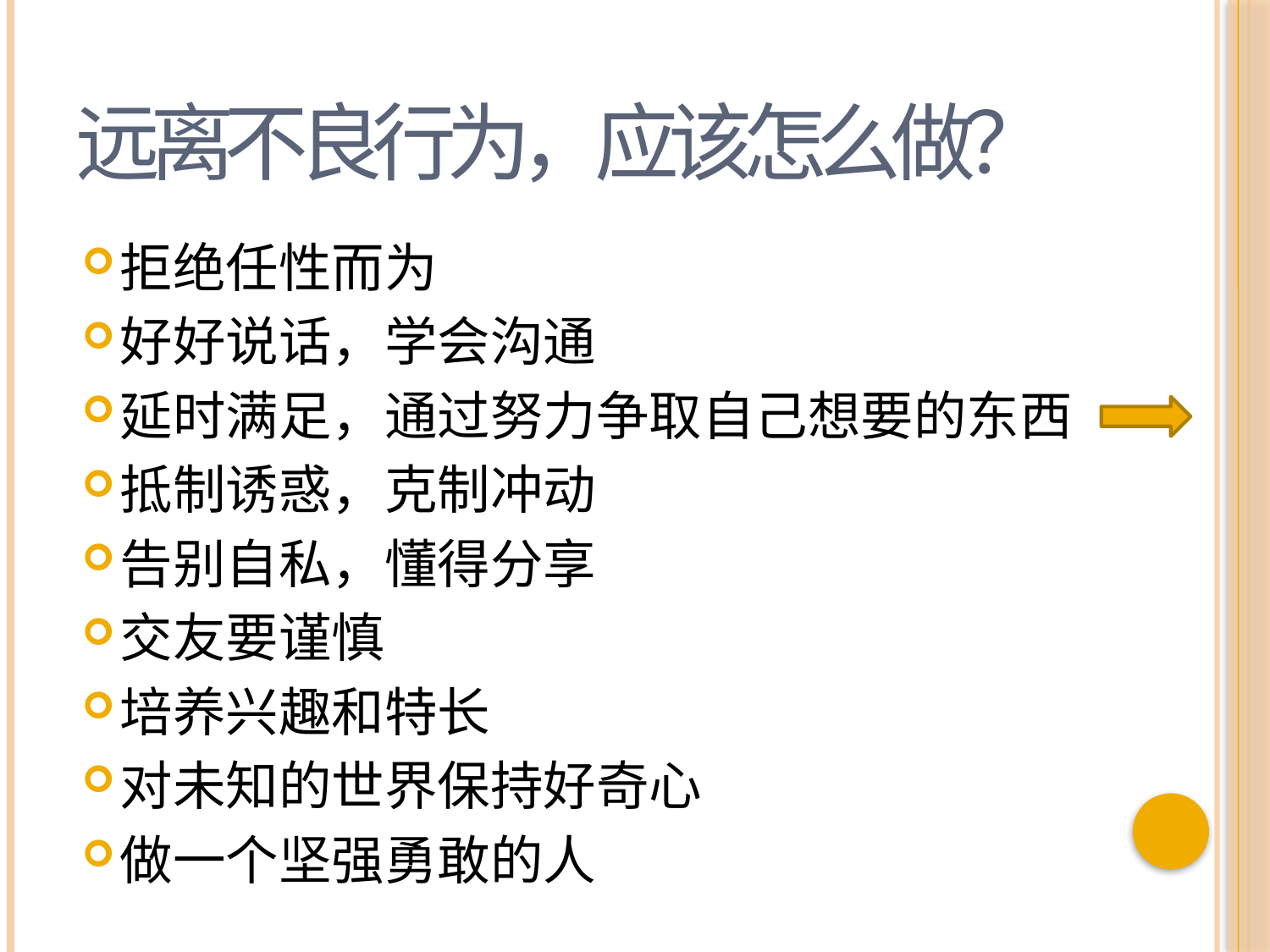

# 远离不良行为，应该怎么做？
拒绝任性而为
好好说话，学会沟通
延时满足，通过努力争取自己想要的东西
抵制诱惑，克制冲动
告别自私，懂得分享
交友要谨慎
培养兴趣和特长
对未知的世界保持好奇心
做一个坚强勇敢的人